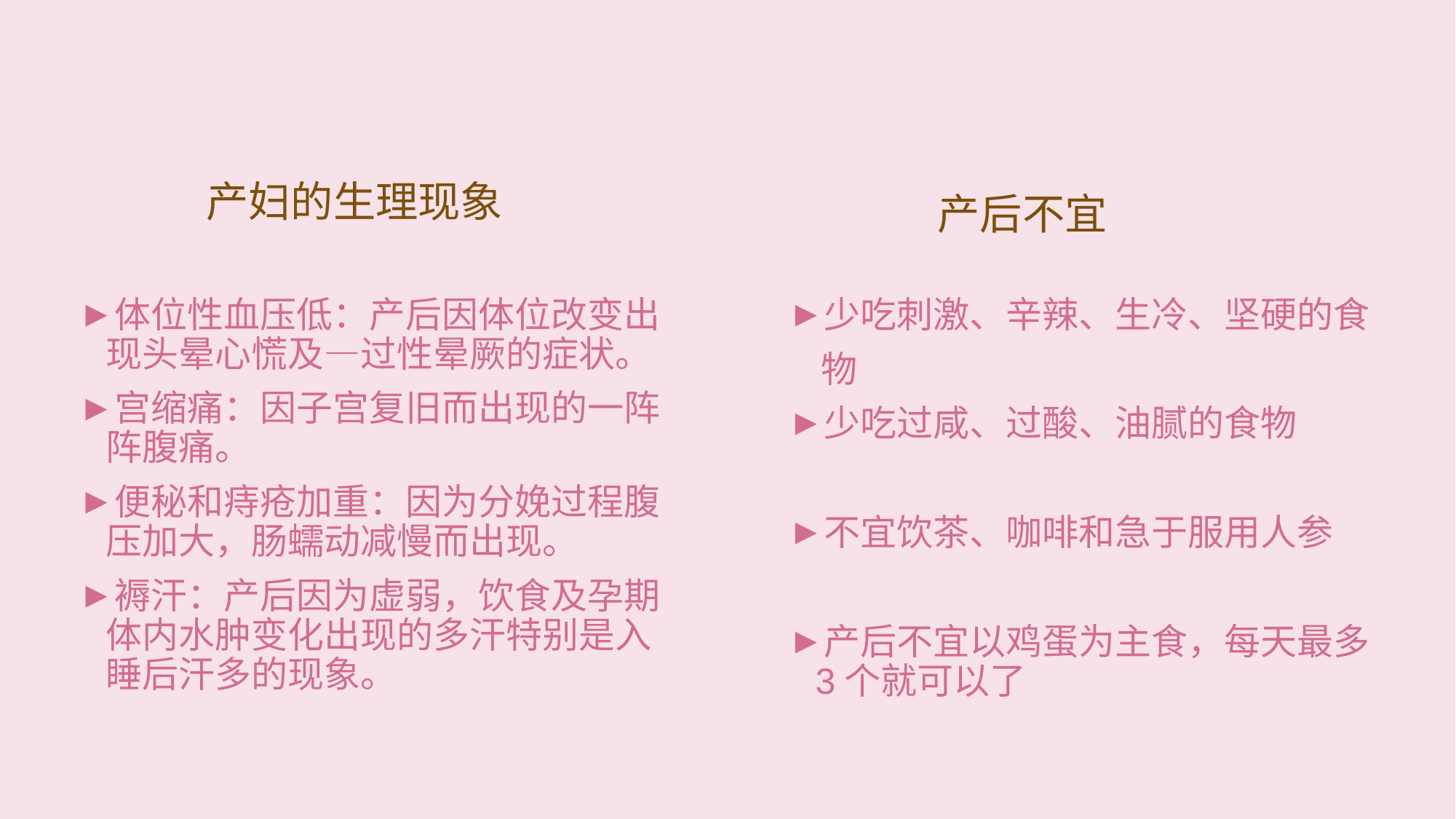

# 产妇的生理现象
产后不宜
少吃刺激、辛辣、生冷、坚硬的食
   物
少吃过咸、过酸、油腻的食物

不宜饮茶、咖啡和急于服用人参

产后不宜以鸡蛋为主食，每天最多3个就可以了
体位性血压低：产后因体位改变出现头晕心慌及—过性晕厥的症状。
宫缩痛：因子宫复旧而出现的一阵阵腹痛。
便秘和痔疮加重：因为分娩过程腹压加大，肠蠕动减慢而出现。
褥汗：产后因为虚弱，饮食及孕期体内水肿变化出现的多汗特别是入睡后汗多的现象。